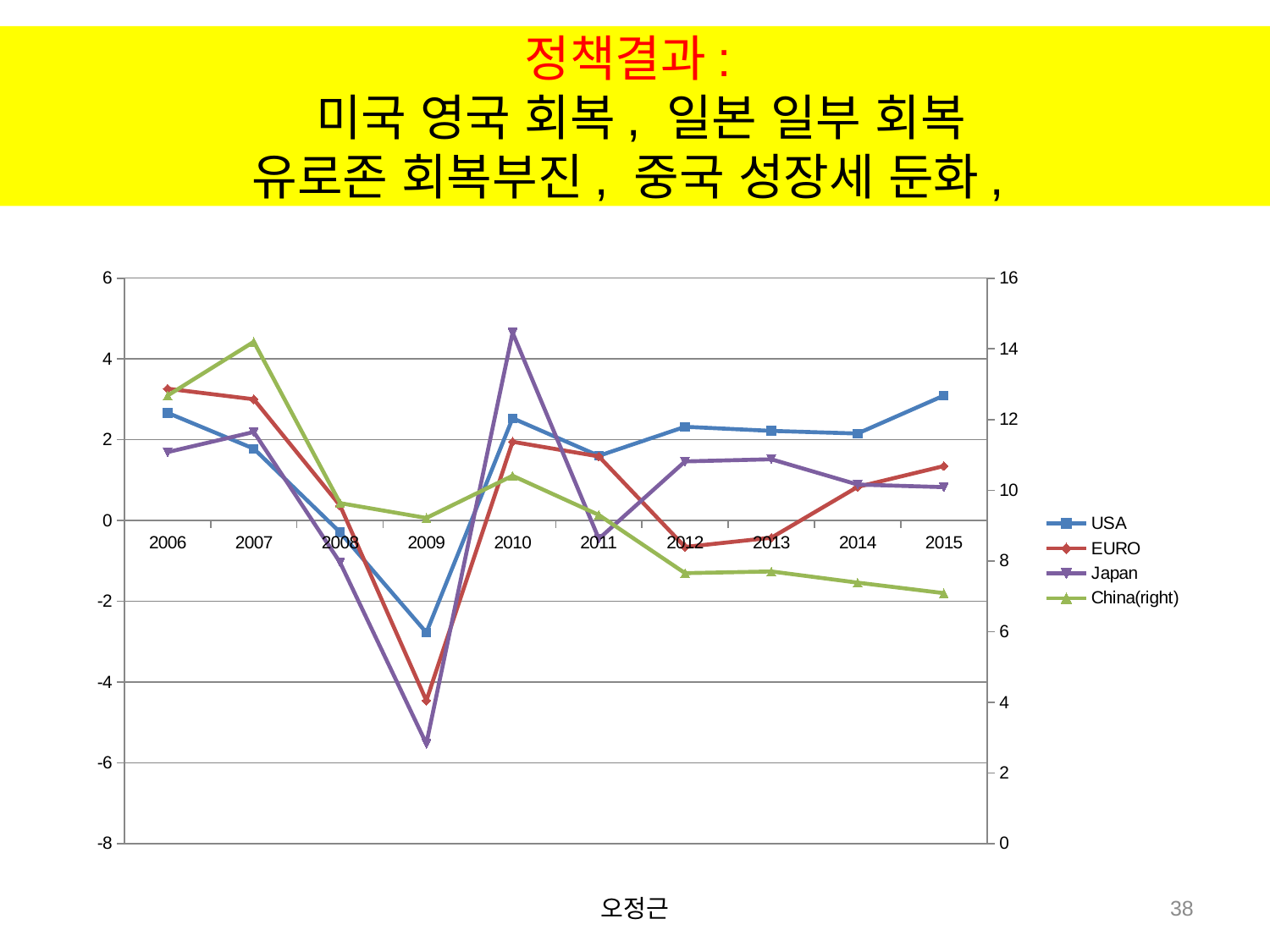

# 정책결과: 미국 영국 회복, 일본 일부 회복 유로존 회복부진, 중국 성장세 둔화,

### Chart

| Category | USA | EURO | Japan | China(right) |
|---|---|---|---|---|
| 2006 | 2.666 | 3.2640000000000002 | 1.693 | 12.677 |
| 2007 | 1.7789999999999984 | 3.002 | 2.1919999999999997 | 14.2 |
| 2008 | -0.2920000000000003 | 0.3680000000000004 | -1.042 | 9.635 |
| 2009 | -2.776 | -4.461 | -5.5269999999999975 | 9.213999999999999 |
| 2010 | 2.5319999999999987 | 1.9500000000000015 | 4.6519999999999975 | 10.41 |
| 2011 | 1.602 | 1.587 | -0.453 | 9.3 |
| 2012 | 2.3209999999999997 | -0.655000000000001 | 1.464 | 7.6519999999999975 |
| 2013 | 2.219 | -0.4260000000000003 | 1.5169999999999983 | 7.7 |
| 2014 | 2.154 | 0.8320000000000006 | 0.891 | 7.3839999999999995 |
| 2015 | 3.093 | 1.349 | 0.8260000000000006 | 7.087 |
오정근
38